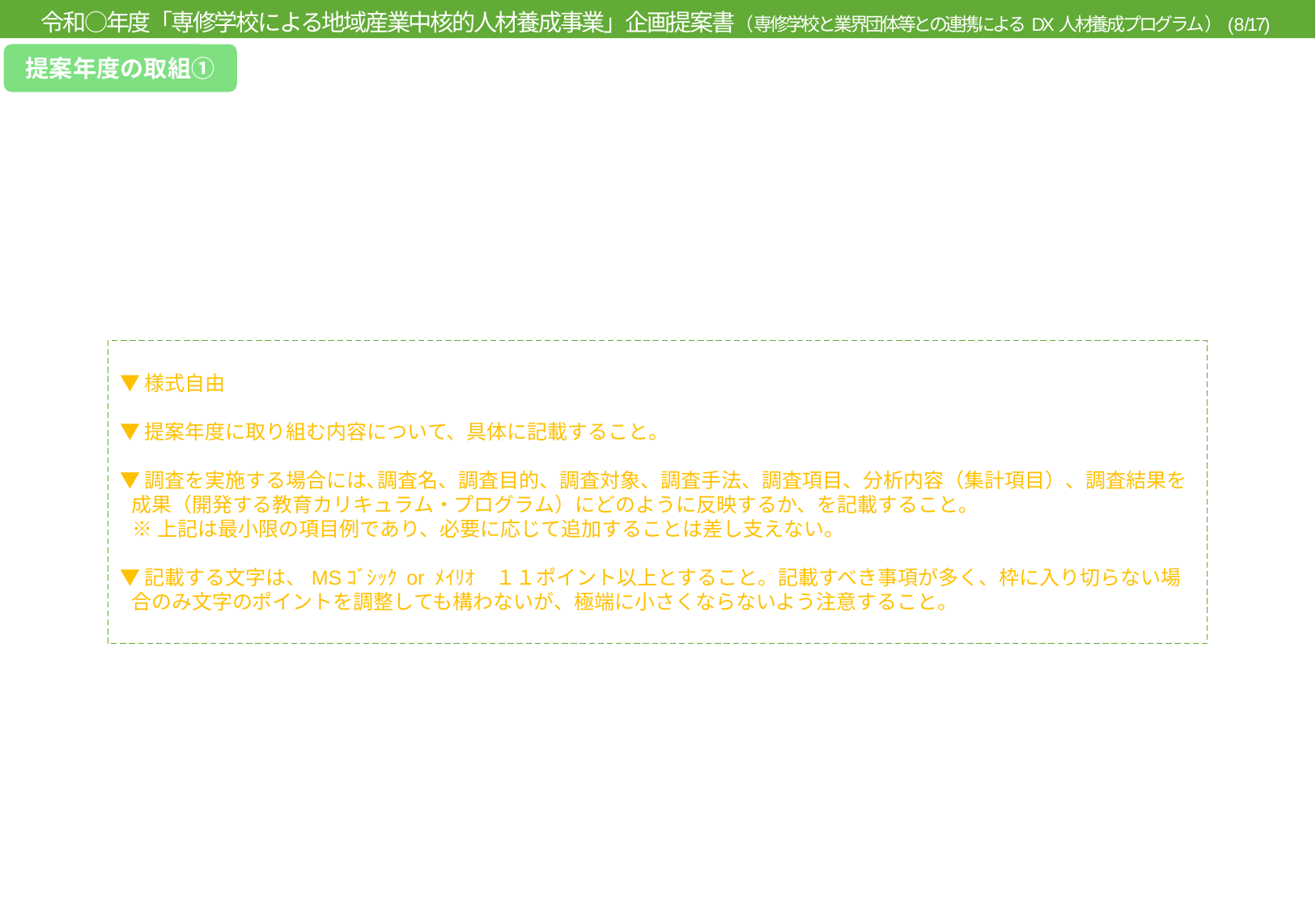

令和○年度「専修学校による地域産業中核的人材養成事業」企画提案書（専修学校と業界団体等との連携によるDX人材養成プログラム）(8/17)
提案年度の取組①

▼様式自由

▼提案年度に取り組む内容について、具体に記載すること。

▼調査を実施する場合には､調査名、調査目的、調査対象、調査手法、調査項目、分析内容（集計項目）、調査結果を成果（開発する教育カリキュラム・プログラム）にどのように反映するか、を記載すること｡
※上記は最小限の項目例であり、必要に応じて追加することは差し支えない。

▼記載する文字は、MSｺﾞｼｯｸ or ﾒｲﾘｵ　１１ポイント以上とすること。記載すべき事項が多く、枠に入り切らない場合のみ文字のポイントを調整しても構わないが、極端に小さくならないよう注意すること。